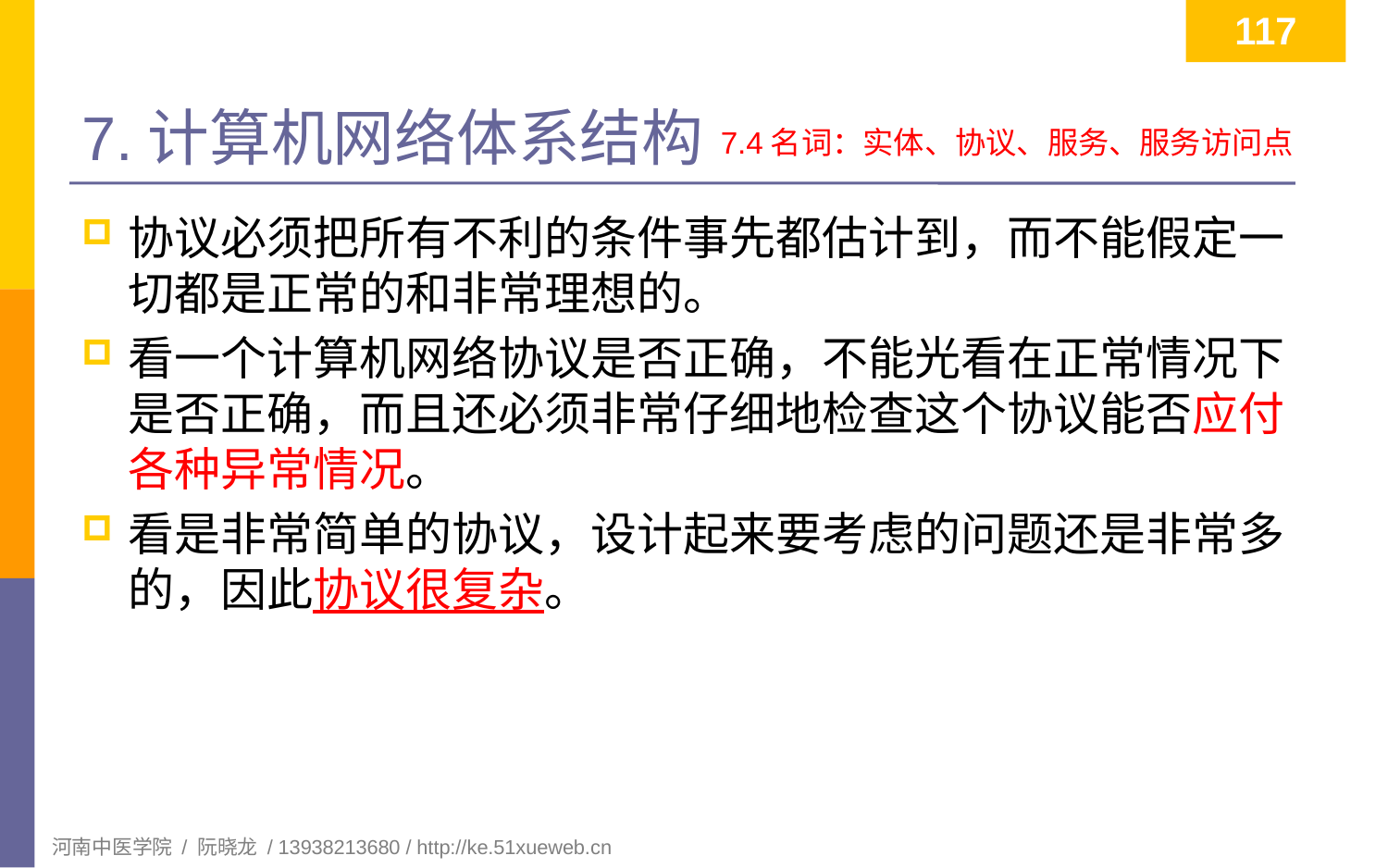

117

# 7.计算机网络体系结构
7.4名词：实体、协议、服务、服务访问点
协议必须把所有不利的条件事先都估计到，而不能假定一切都是正常的和非常理想的。
看一个计算机网络协议是否正确，不能光看在正常情况下是否正确，而且还必须非常仔细地检查这个协议能否应付各种异常情况。
看是非常简单的协议，设计起来要考虑的问题还是非常多的，因此协议很复杂。